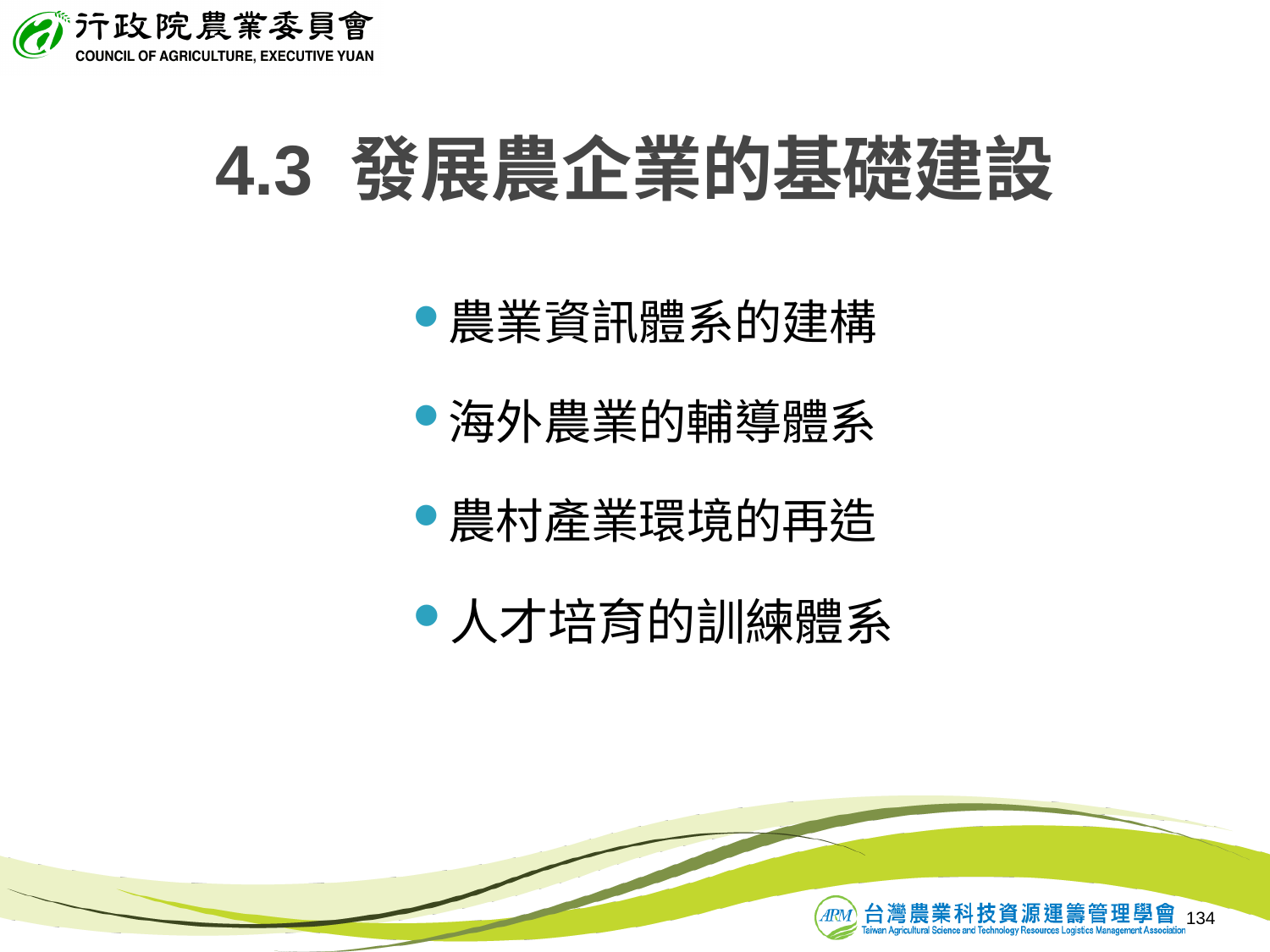

# 4.3 發展農企業的基礎建設
農業資訊體系的建構
海外農業的輔導體系
農村產業環境的再造
人才培育的訓練體系
134